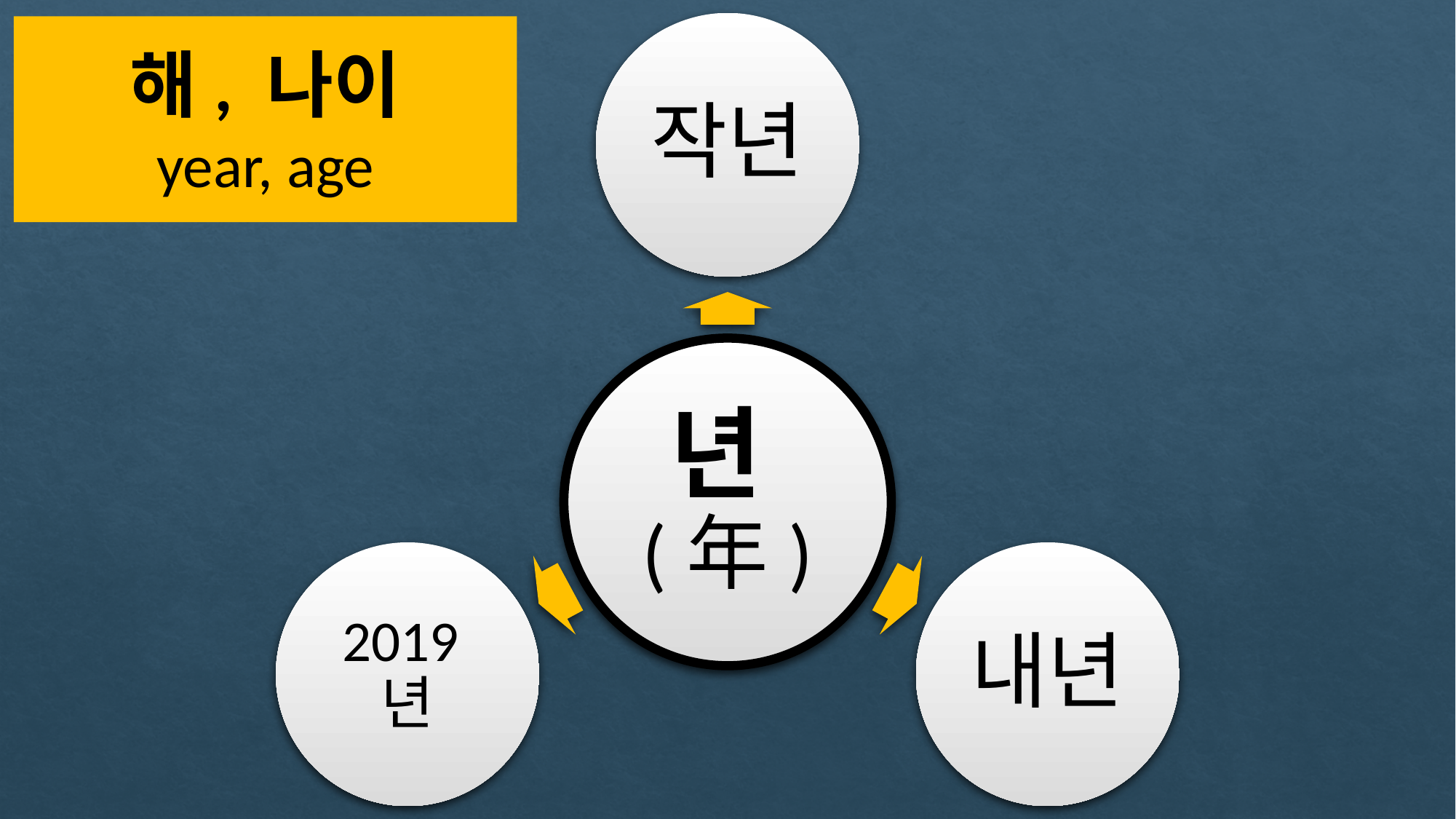

년(年)

작년

내년

2019년
해, 나이
year, age